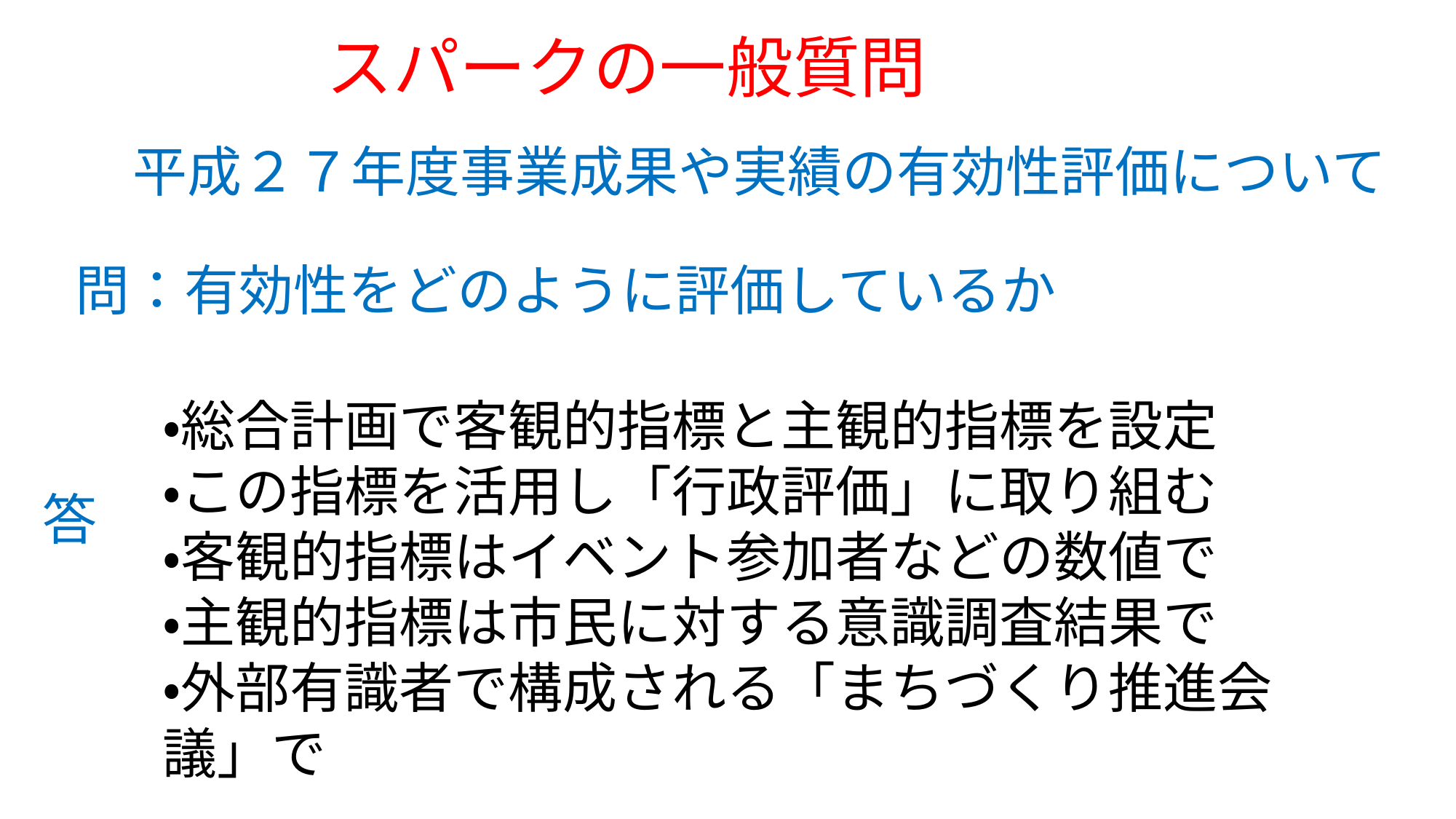

スパークの一般質問
平成２７年度事業成果や実績の有効性評価について
問：有効性をどのように評価しているか
・総合計画で客観的指標と主観的指標を設定
・この指標を活用し「行政評価」に取り組む
・客観的指標はイベント参加者などの数値で
・主観的指標は市民に対する意識調査結果で
・外部有識者で構成される「まちづくり推進会議」で
答